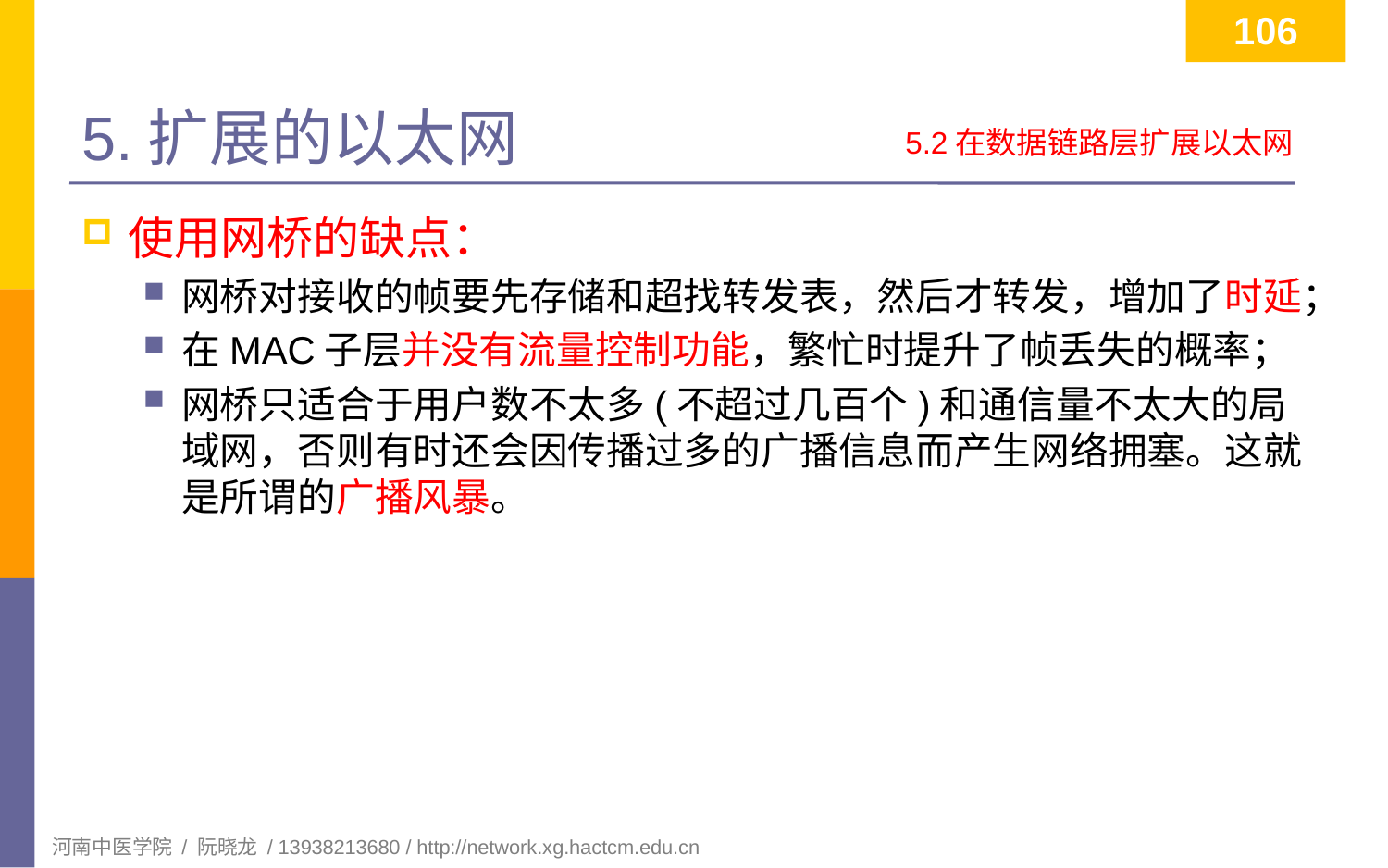

106
# 5.扩展的以太网
5.2在数据链路层扩展以太网
使用网桥的缺点：
网桥对接收的帧要先存储和超找转发表，然后才转发，增加了时延；
在MAC子层并没有流量控制功能，繁忙时提升了帧丢失的概率；
网桥只适合于用户数不太多(不超过几百个)和通信量不太大的局域网，否则有时还会因传播过多的广播信息而产生网络拥塞。这就是所谓的广播风暴。